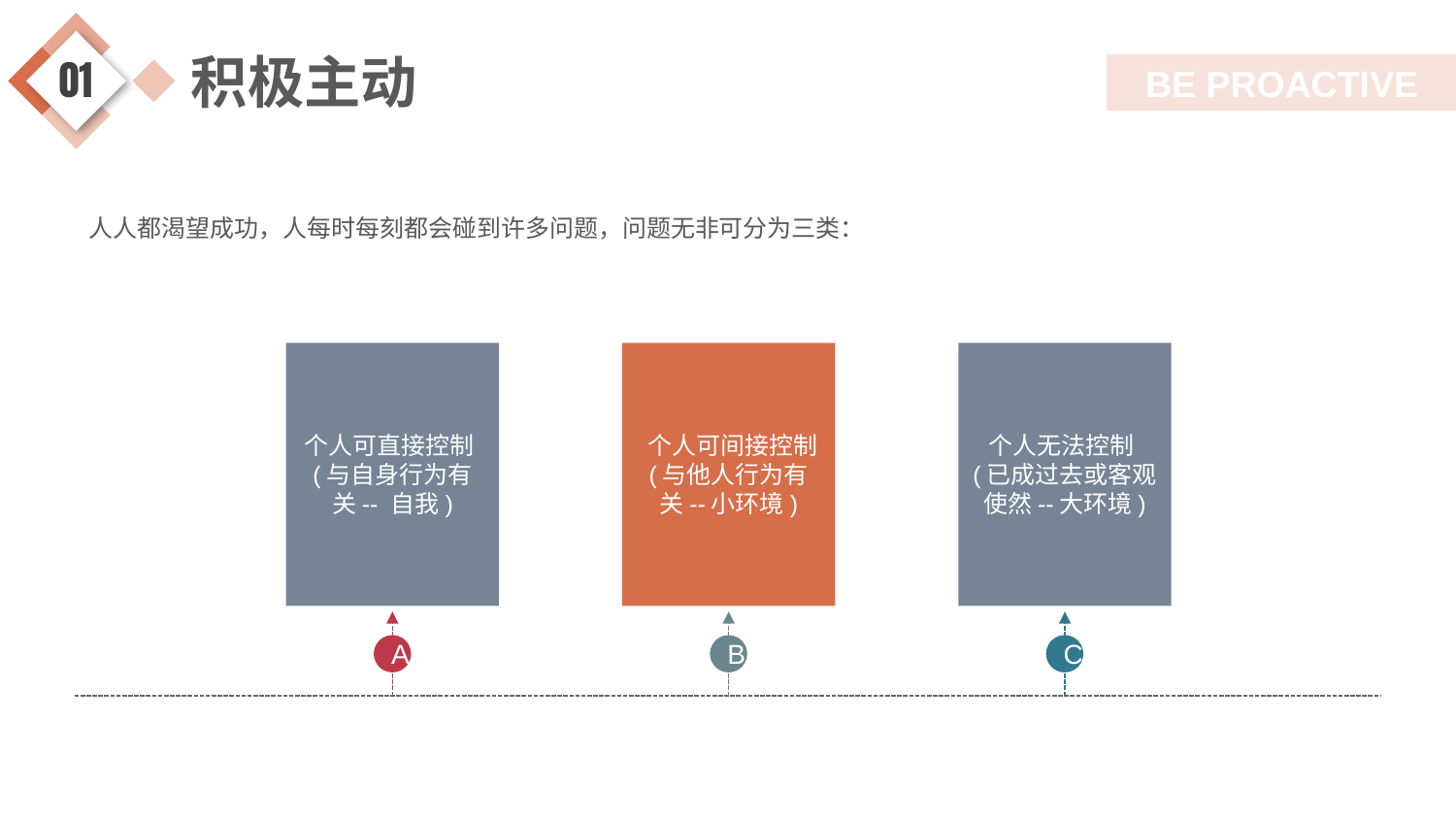

人人都渴望成功，人每时每刻都会碰到许多问题，问题无非可分为三类：

个人可直接控制(与自身行为有关-- 自我)
 个人可间接控制(与他人行为有关--小环境)
个人无法控制(已成过去或客观使然--大环境)
A
B
C